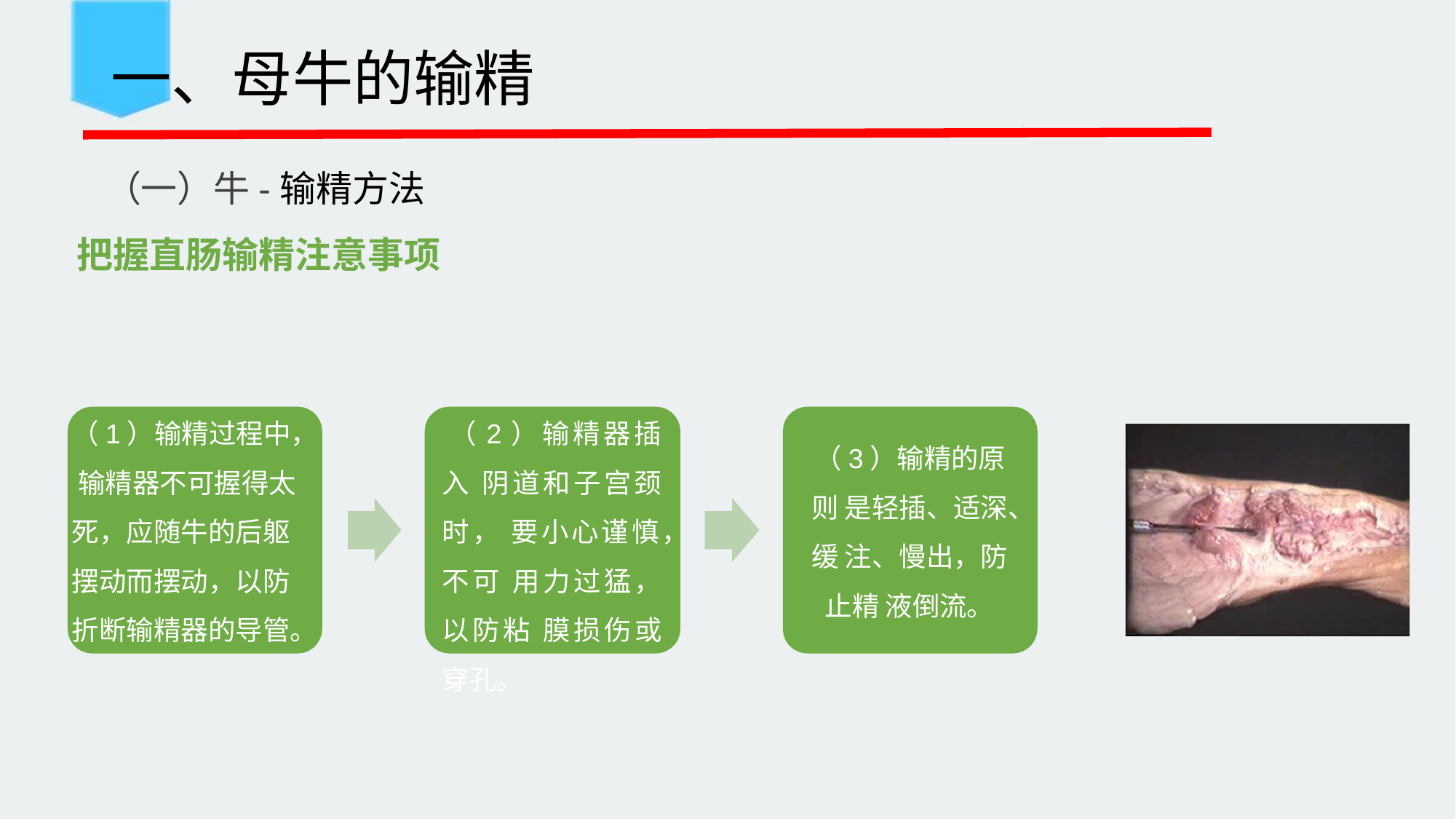

一、母牛的输精
  （一）牛-输精方法
把握直肠输精注意事项
（1）输精过程中，  输精器不可握得太 死，应随牛的后躯 摆动而摆动，以防 折断输精器的导管。
（2）输精器插入 阴道和子宫颈时， 要小心谨慎，不可 用力过猛，以防粘 膜损伤或穿孔。

（3）输精的原则 是轻插、适深、缓 注、慢出，防止精 液倒流。